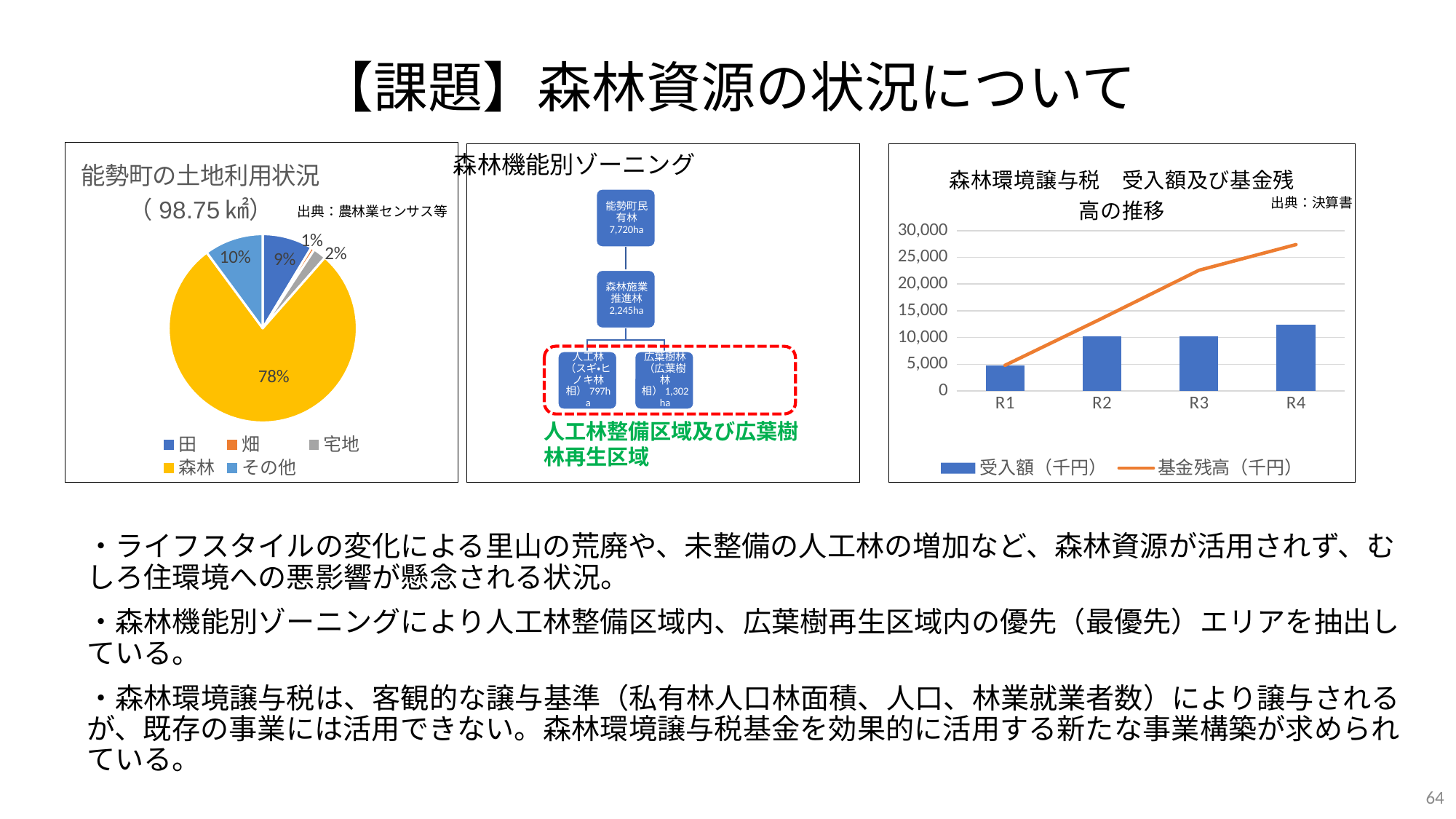

# 【課題】森林資源の状況について

### Chart: 能勢町の土地利用状況（98.75㎢）

| Category | 面積（k㎡） |
|---|---|
| 田 | 8.53 |
| 畑 | 0.6 |
| 宅地 | 2.21 |
| 森林 | 77.4 |
| その他 | 10.01 |
能勢町民有林 7,720ha
森林施業推進林 2,245ha
人工林（スギ・ヒノキ林相）797ha
広葉樹林（広葉樹林相）1,302ha
森林機能別ゾーニング

### Chart: 森林環境譲与税　受入額及び基金残高の推移

| Category | 受入額（千円） | 基金残高（千円） |
|---|---|---|
| R1 | 4814.0 | 4814.0 |
| R2 | 10230.0 | 13591.0 |
| R3 | 10248.0 | 22588.0 |
| R4 | 12470.0 | 27388.0 |
出典：決算書

人工林整備区域及び広葉樹林再生区域
・ライフスタイルの変化による里山の荒廃や、未整備の人工林の増加など、森林資源が活用されず、むしろ住環境への悪影響が懸念される状況。
・森林機能別ゾーニングにより人工林整備区域内、広葉樹再生区域内の優先（最優先）エリアを抽出している。
・森林環境譲与税は、客観的な譲与基準（私有林人口林面積、人口、林業就業者数）により譲与されるが、既存の事業には活用できない。森林環境譲与税基金を効果的に活用する新たな事業構築が求められている。
64